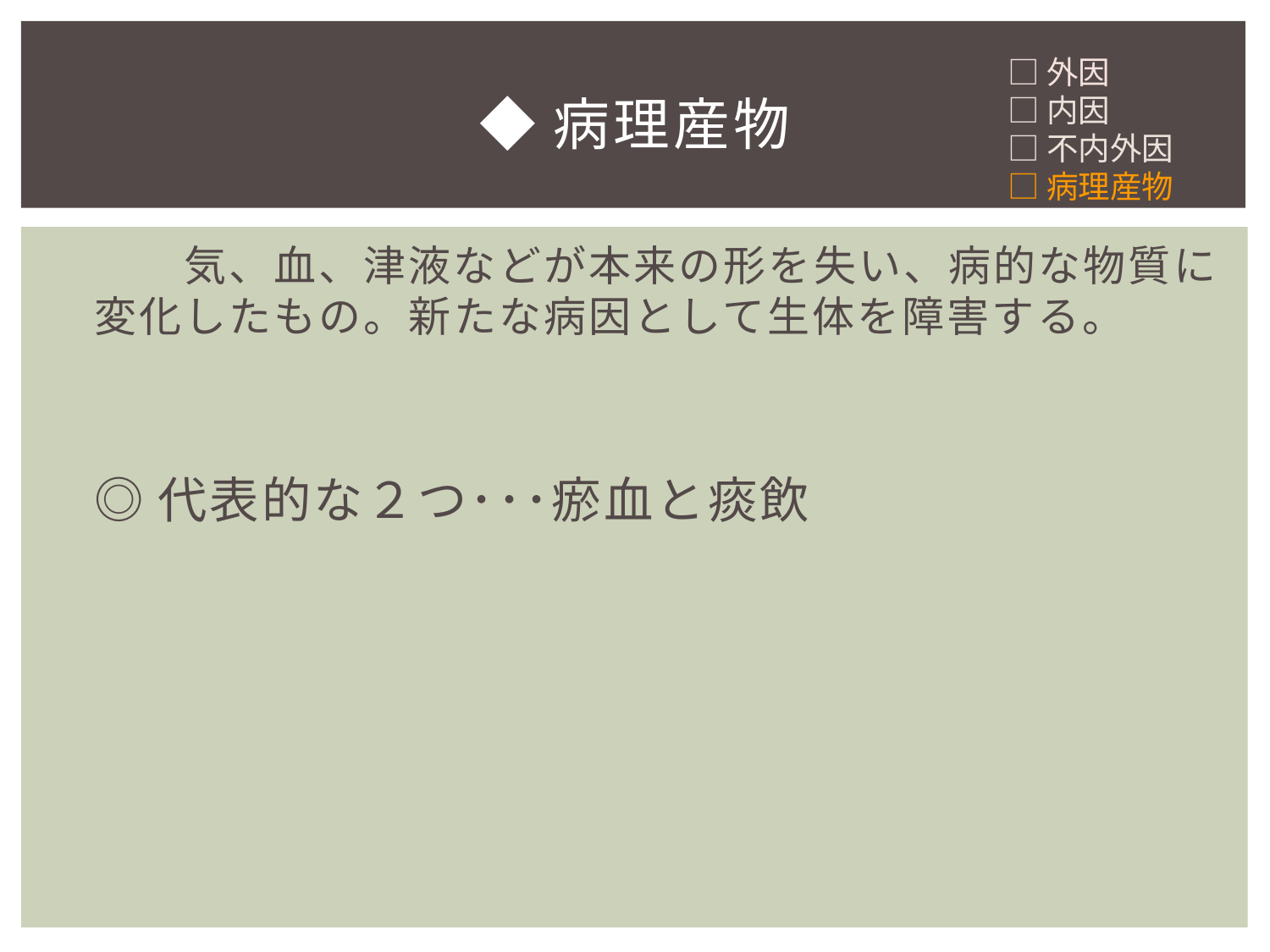

□外因
□内因
□不内外因
□病理産物
# ◆病理産物
　　気、血、津液などが本来の形を失い、病的な物質に変化したもの。新たな病因として生体を障害する。

◎代表的な２つ･･･瘀血と痰飲